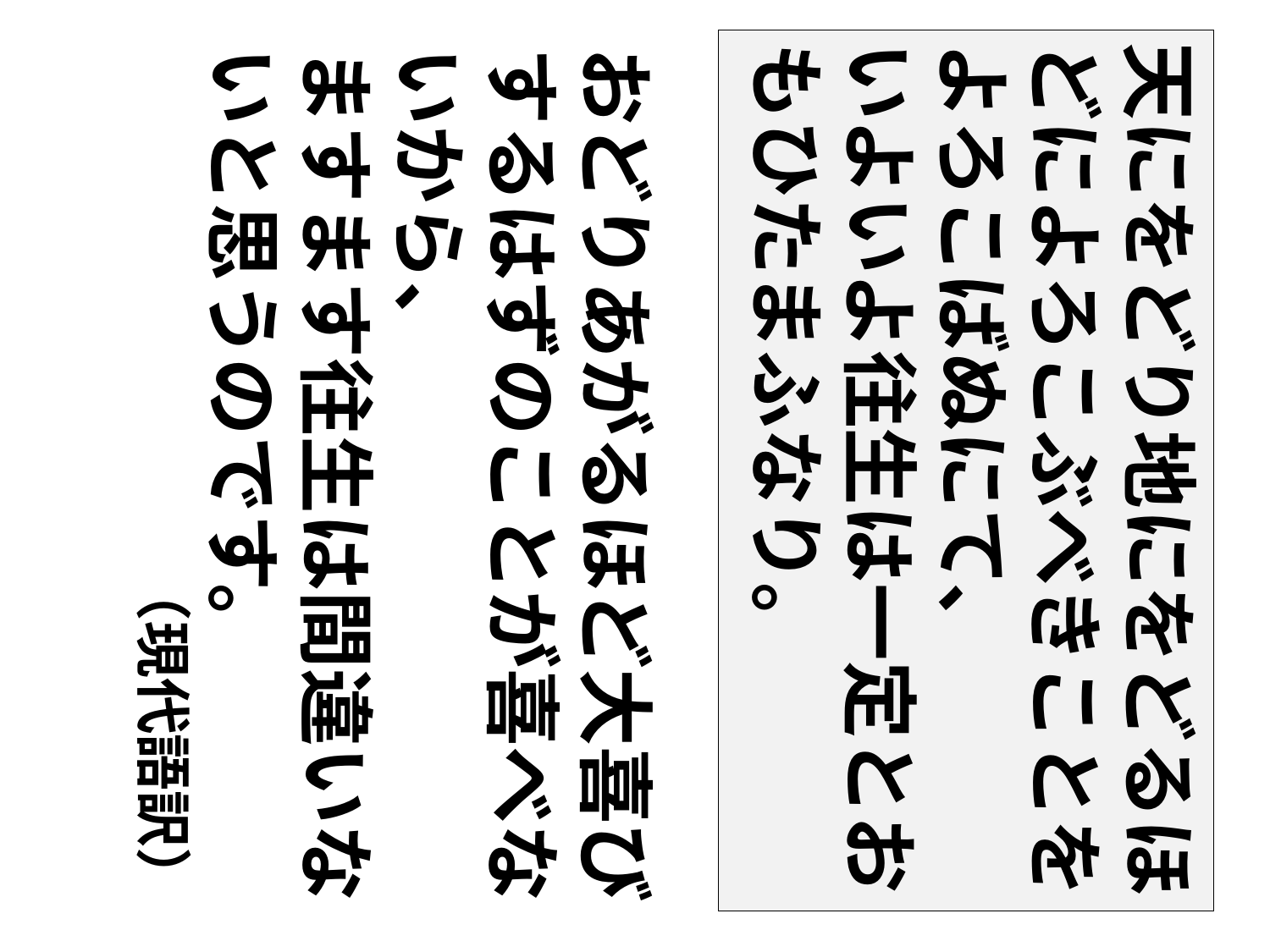

天にをどり地にをどるほどによろこぶべきことをよろこばぬにて、
いよいよ往生は一定とおもひたまふなり。
おどりあがるほど大喜びするはずのことが喜べないから、
ますます往生は間違いないと思うのです。
（現代語訳）